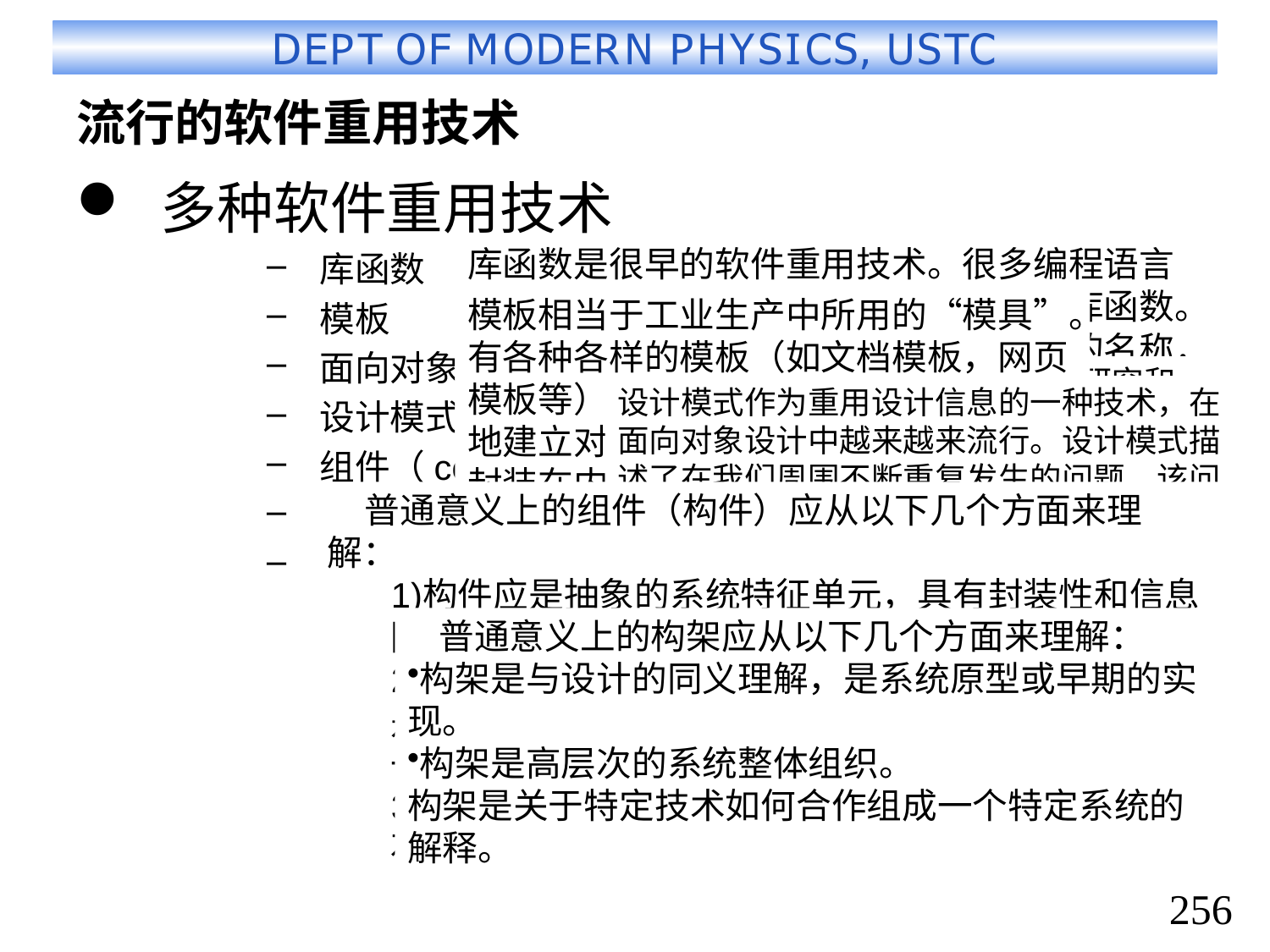

# 流行的软件重用技术
多种软件重用技术
库函数
模板
面向对象（OOP）
设计模式（）
组件（component）
框架（framework）
构架（Architectural）
库函数是很早的软件重用技术。很多编程语言为了增强自身的功能，都提供了大量的库函数。对于库函数的使用者，他只要知道函数的名称，返回值的类型, 函数参数和函数功能就可以对其进行调用。
模板相当于工业生产中所用的“模具”。有各种各样的模板（如文档模板，网页模板等），利用这些模板可以比较快速地建立对应的软件产品。模板把不变的封装在内部，对可能变化的部分提供了通用接口，由使用者来对这些接口进行设定或实现。
面向对象技术是近三十年来学术界和工业界研究和应用的一个热点。面向对象技术通过方法、消息、类、继承、封装、和实例等机制构造软件系统，并为软件重用提供强有力的支持。面向对象方法已成为当今最有效、最先进的软件开发方法。与函数库对应，很多面向对象语言为应用程序开发者提供了易于使用的类库，如VC++中的MFC。
设计模式作为重用设计信息的一种技术，在面向对象设计中越来越来流行。设计模式描述了在我们周围不断重复发生的问题，该问题的解决方案的核心和解决方案实施的上下文。设计模式命名一种技术并且描述它的成本和收益，共享一系列模式的开发者拥有共同的语言来描述他们的设计。
普通意义上的组件（构件）应从以下几个方面来理解：
构件应是抽象的系统特征单元，具有封装性和信息隐蔽，其功能由它的接口定义。
构件可以是原子的，也可以是复合的。因此它可以是函数，过程或对象类，也可以是更大规模的单元。一个子系统是包含其它构件的构件。
构件是可配置和共享的,这是基于构件开发的基石，且构件之间能相互提供服务。
普通意义上的构架应从以下几个方面来理解：
构架是与设计的同义理解，是系统原型或早期的实现。
构架是高层次的系统整体组织。
构架是关于特定技术如何合作组成一个特定系统的解释。